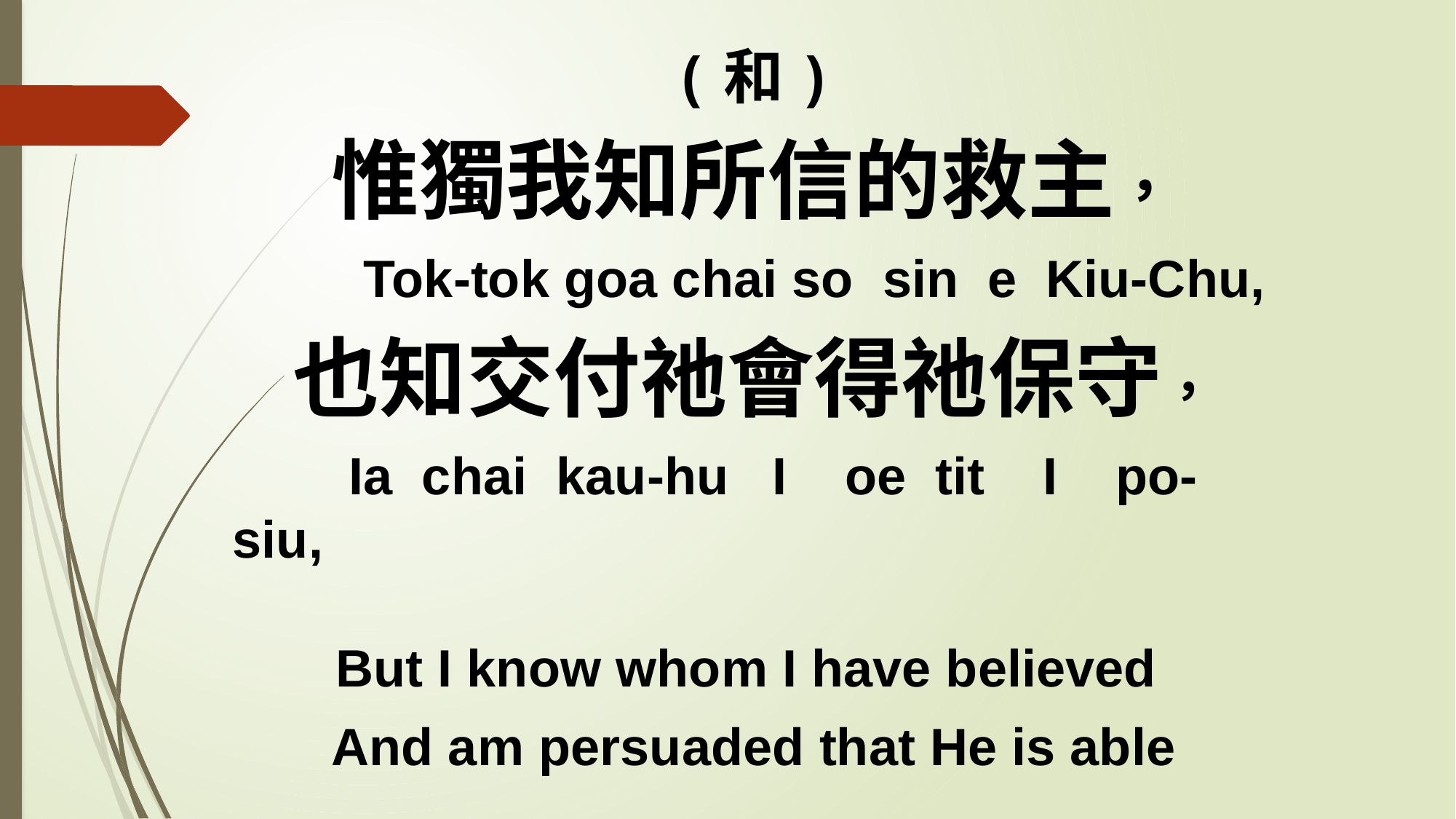

(和)
惟獨我知所信的救主，
         Tok-tok goa chai so  sin  e  Kiu-Chu,
也知交付祂會得祂保守，
        Ia  chai  kau-hu   I    oe  tit    I    po- siu,

But I know whom I have believed
And am persuaded that He is able